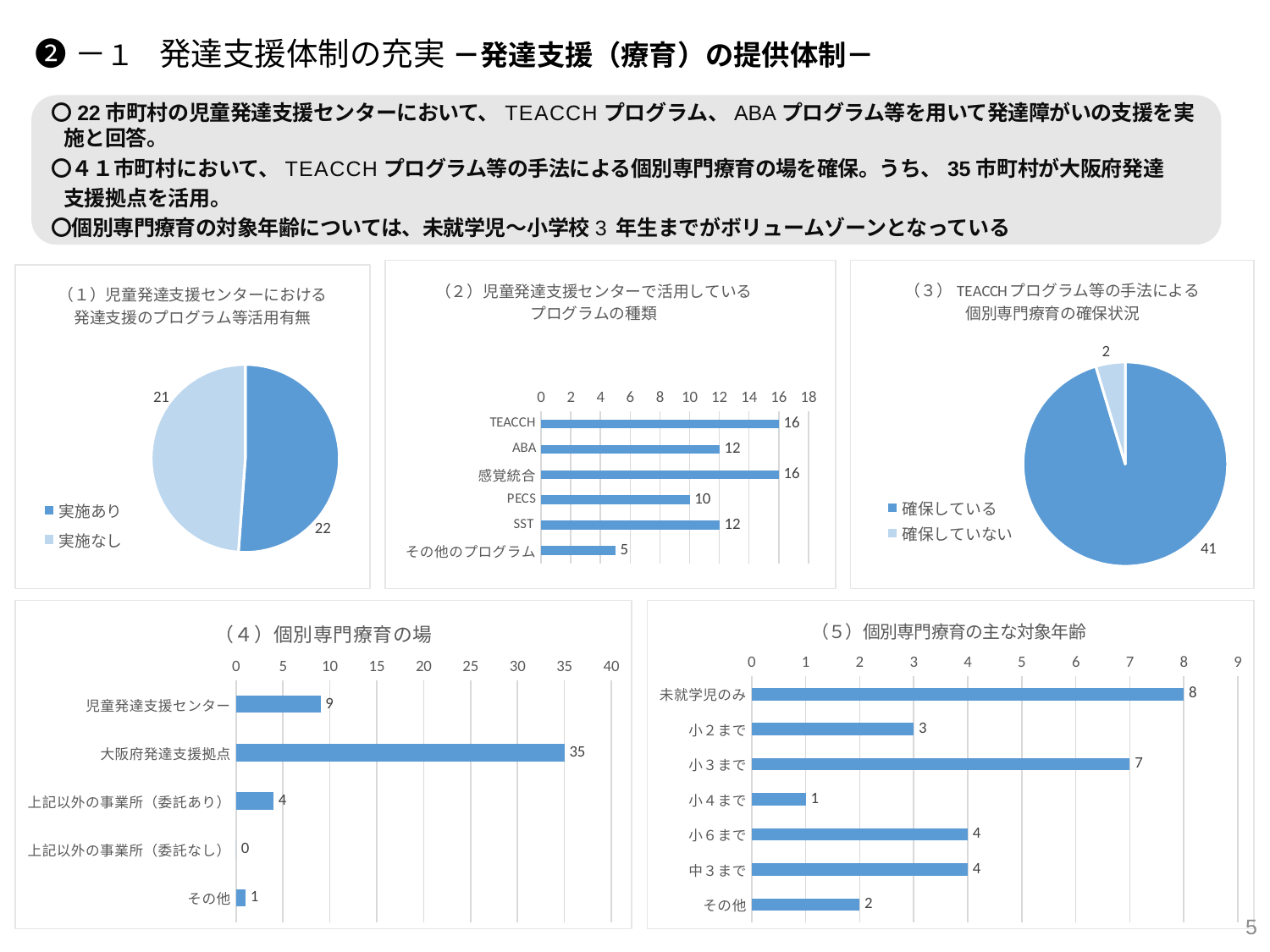

❷－１　発達支援体制の充実 －発達支援（療育）の提供体制－
〇22市町村の児童発達支援センターにおいて、TEACCHプログラム、ABAプログラム等を用いて発達障がいの支援を実施と回答。
〇４１市町村において、TEACCHプログラム等の手法による個別専門療育の場を確保。うち、35市町村が大阪府発達支援拠点を活用。
〇個別専門療育の対象年齢については、未就学児～小学校3年生までがボリュームゾーンとなっている

### Chart: （２）児童発達支援センターで活用している
プログラムの種類

| Category |  |
|---|---|
| TEACCH | 16.0 |
| ABA | 12.0 |
| 感覚統合 | 16.0 |
| PECS | 10.0 |
| SST  | 12.0 |
| その他のプログラム | 5.0 |

### Chart: （３）TEACCHプログラム等の手法による
個別専門療育の確保状況

| Category |  |
|---|---|
| 確保している | 41.0 |
| 確保していない | 2.0 |

### Chart: （１）児童発達支援センターにおける
発達支援のプログラム等活用有無

| Category |  |
|---|---|
| 実施あり | 22.0 |
| 実施なし | 21.0 |

### Chart: （４）個別専門療育の場

| Category |  |
|---|---|
| 児童発達支援センター | 9.0 |
| 大阪府発達支援拠点 | 35.0 |
| 上記以外の事業所（委託あり） | 4.0 |
| 上記以外の事業所（委託なし） | 0.0 |
| その他 | 1.0 |

### Chart: （５）個別専門療育の主な対象年齢

| Category |  |
|---|---|
| 未就学児のみ | 8.0 |
| 小２まで | 3.0 |
| 小３まで | 7.0 |
| 小４まで | 1.0 |
| 小６まで | 4.0 |
| 中３まで | 4.0 |
| その他 | 2.0 |
5